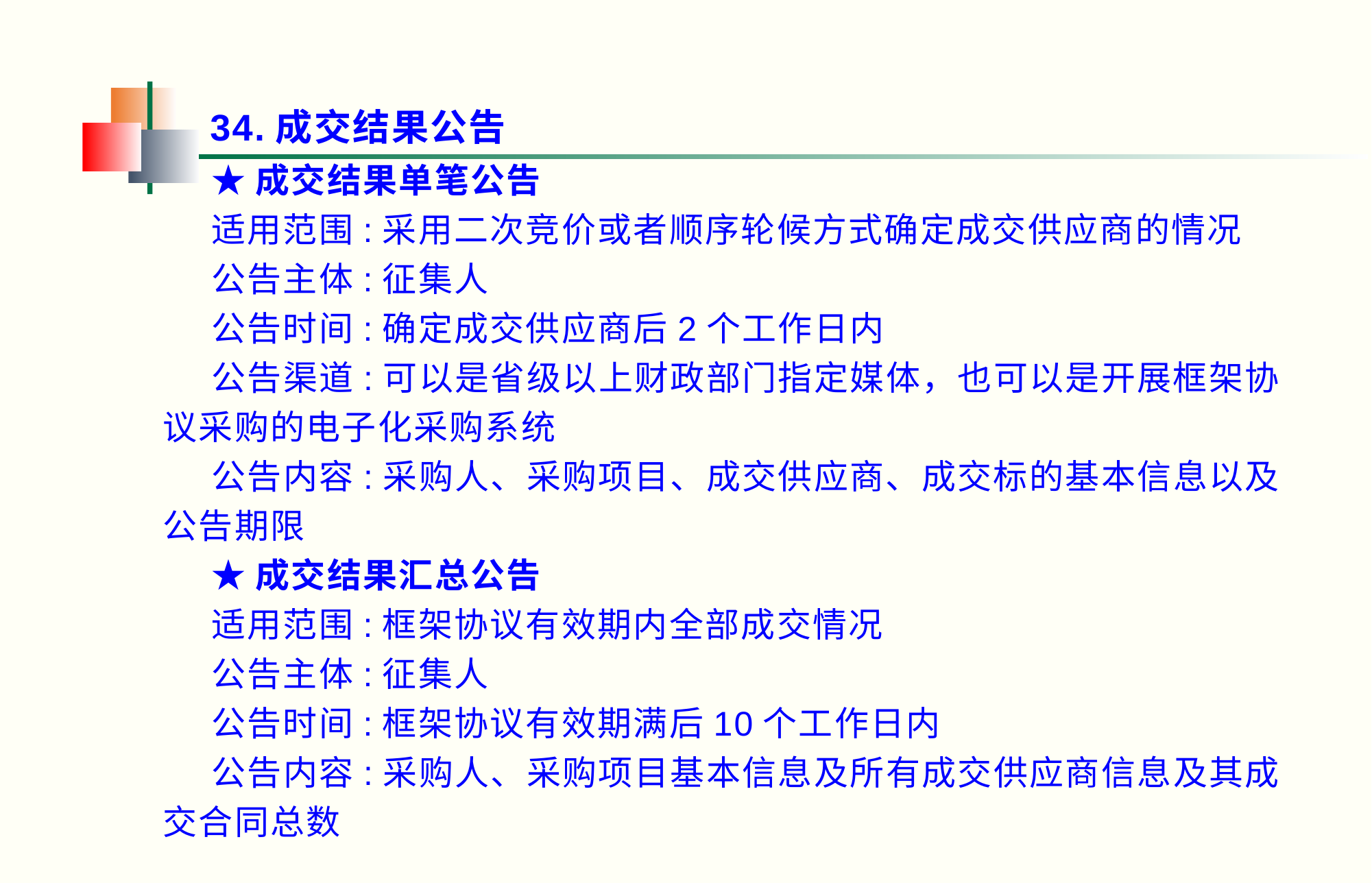

34.成交结果公告
★成交结果单笔公告
适用范围:采用二次竞价或者顺序轮候方式确定成交供应商的情况
公告主体:征集人
公告时间:确定成交供应商后2个工作日内
公告渠道:可以是省级以上财政部门指定媒体，也可以是开展框架协议采购的电子化采购系统
公告内容:采购人、采购项目、成交供应商、成交标的基本信息以及公告期限
★成交结果汇总公告
适用范围:框架协议有效期内全部成交情况
公告主体:征集人
公告时间:框架协议有效期满后10个工作日内
公告内容:采购人、采购项目基本信息及所有成交供应商信息及其成交合同总数